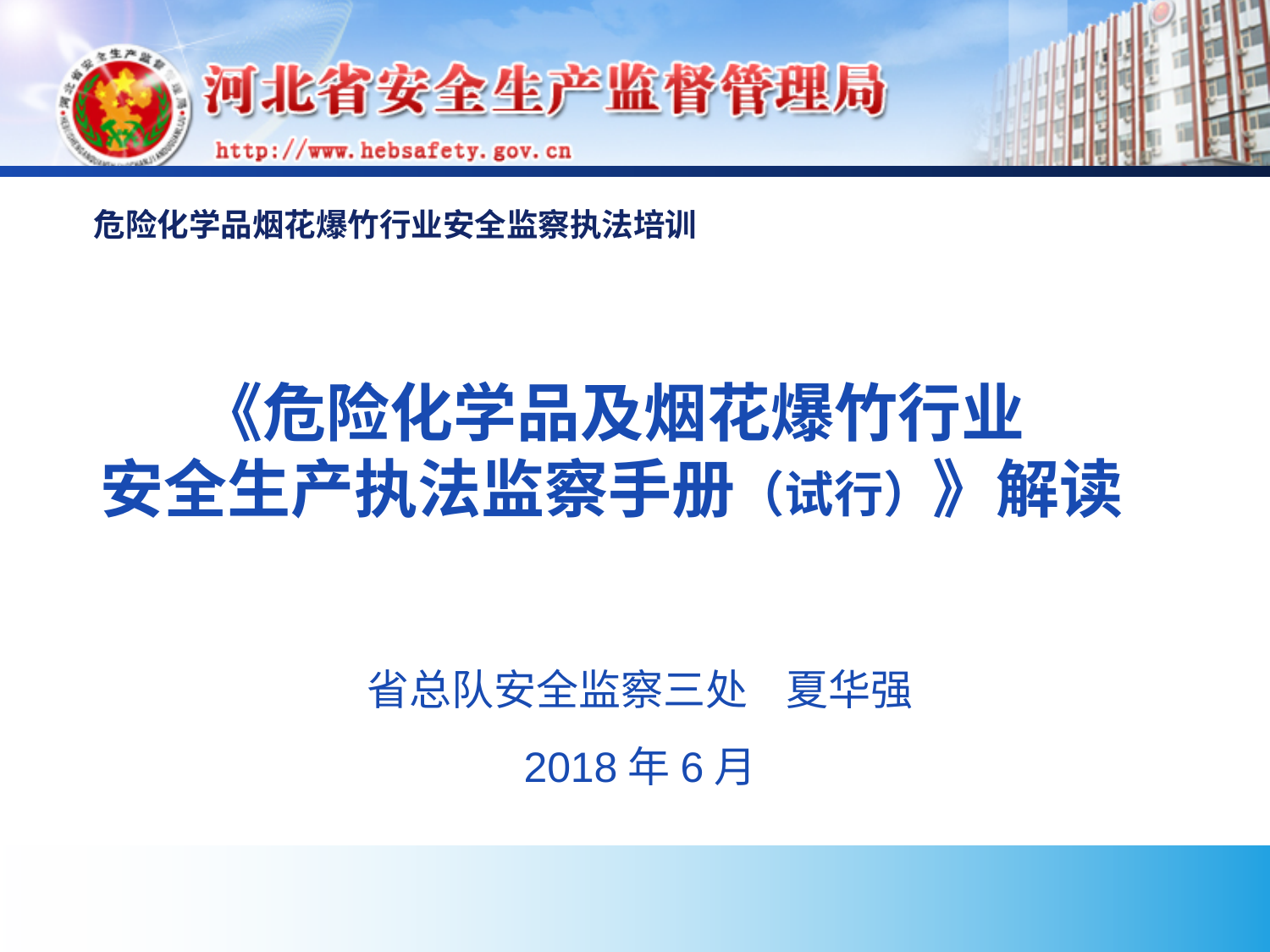

# 《危险化学品及烟花爆竹行业 安全生产执法监察手册（试行）》解读
危险化学品烟花爆竹行业安全监察执法培训

省总队安全监察三处    夏华强

2018年6月